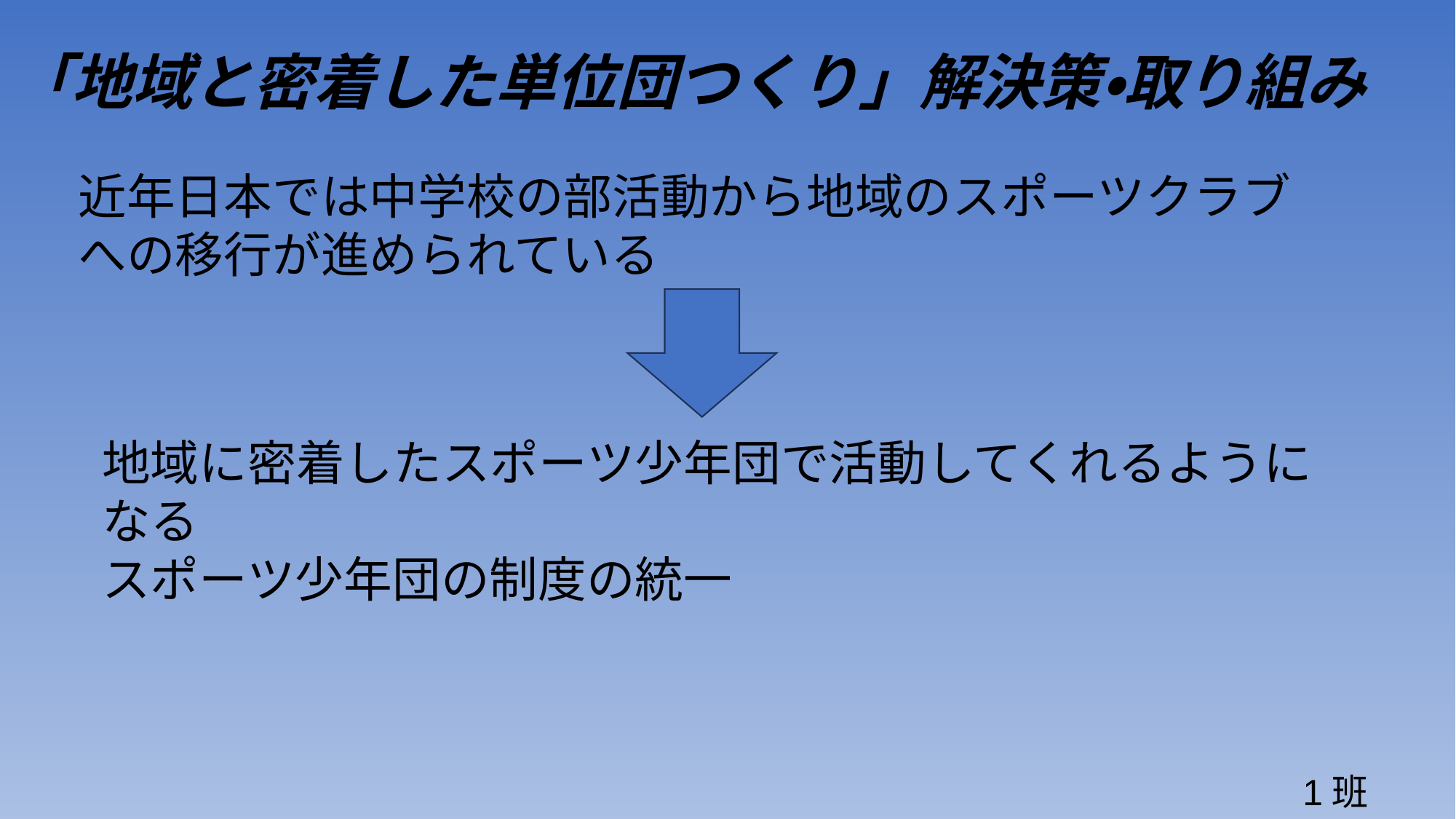

# 「地域と密着した単位団つくり」解決策・取り組み
近年日本では中学校の部活動から地域のスポーツクラブへの移行が進められている

地域に密着したスポーツ少年団で活動してくれるようになる
スポーツ少年団の制度の統一
1班